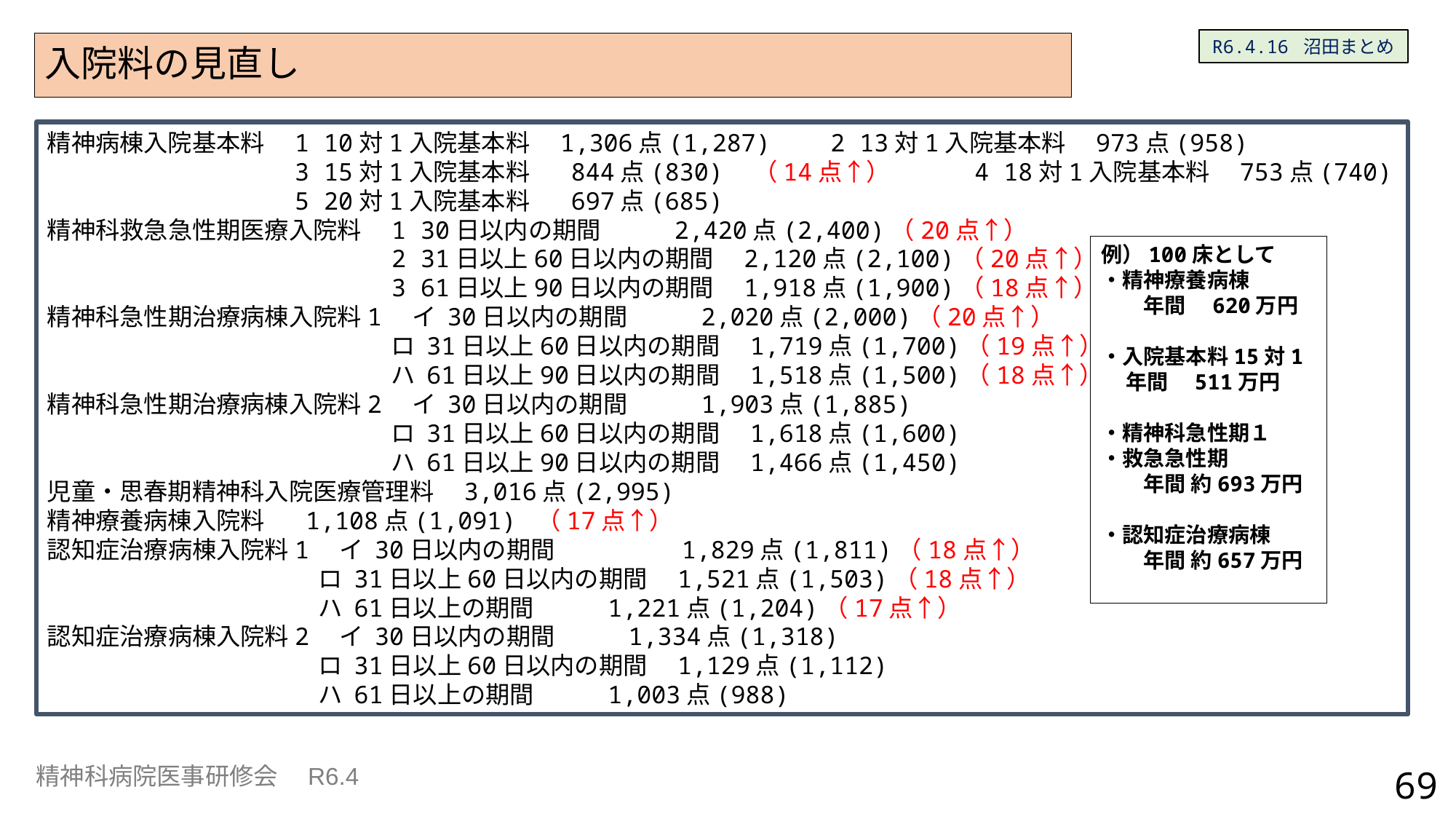

R6.4.16 沼田まとめ
入院料の見直し
精神病棟入院基本料　1 10対1入院基本料　1,306点(1,287)　　2 13対1入院基本料　973点(958)
　　　　　　　　　　3 15対1入院基本料　  844点(830)　（14点↑） 　　　4 18対1入院基本料　753点(740)
　　　　　　　　　　5 20対1入院基本料　  697点(685)
精神科救急急性期医療入院料　1 30日以内の期間　        2,420点(2,400)（20点↑）
　　　　　　　　　　　　　　2 31日以上60日以内の期間　2,120点(2,100)（20点↑）
　　　　　　　　　　　　　　3 61日以上90日以内の期間　1,918点(1,900)（18点↑）
精神科急性期治療病棟入院料1　イ 30日以内の期間　        2,020点(2,000)（20点↑）
　　　　　　　　　　　　　　 ロ 31日以上60日以内の期間　1,719点(1,700)（19点↑）
　　　　　　　　　　　　　　 ハ 61日以上90日以内の期間　1,518点(1,500)（18点↑）
精神科急性期治療病棟入院料2　イ 30日以内の期間　        1,903点(1,885)
　　　　　　　　　　　　　　 ロ 31日以上60日以内の期間　1,618点(1,600)
　　　　　　　　　　　　　　 ハ 61日以上90日以内の期間　1,466点(1,450)
児童・思春期精神科入院医療管理料　3,016点(2,995)
精神療養病棟入院料　  1,108点(1,091) （17点↑）
認知症治療病棟入院料1　イ 30日以内の期間　　　　　1,829点(1,811)（18点↑）
　　　　　　　　　　　 ロ 31日以上60日以内の期間　1,521点(1,503)（18点↑）
　　　　　　　　　　　 ハ 61日以上の期間　        1,221点(1,204)（17点↑）
認知症治療病棟入院料2　イ 30日以内の期間　        1,334点(1,318)
　　　　　　　　　　　 ロ 31日以上60日以内の期間　1,129点(1,112)
　　　　　　　　　　　 ハ 61日以上の期間　        1,003点(988)
例）100床として
・精神療養病棟
　　年間　620万円

・入院基本料15対1
    年間　511万円

・精神科急性期１
・救急急性期
　　年間 約693万円

・認知症治療病棟
　　年間 約657万円

69